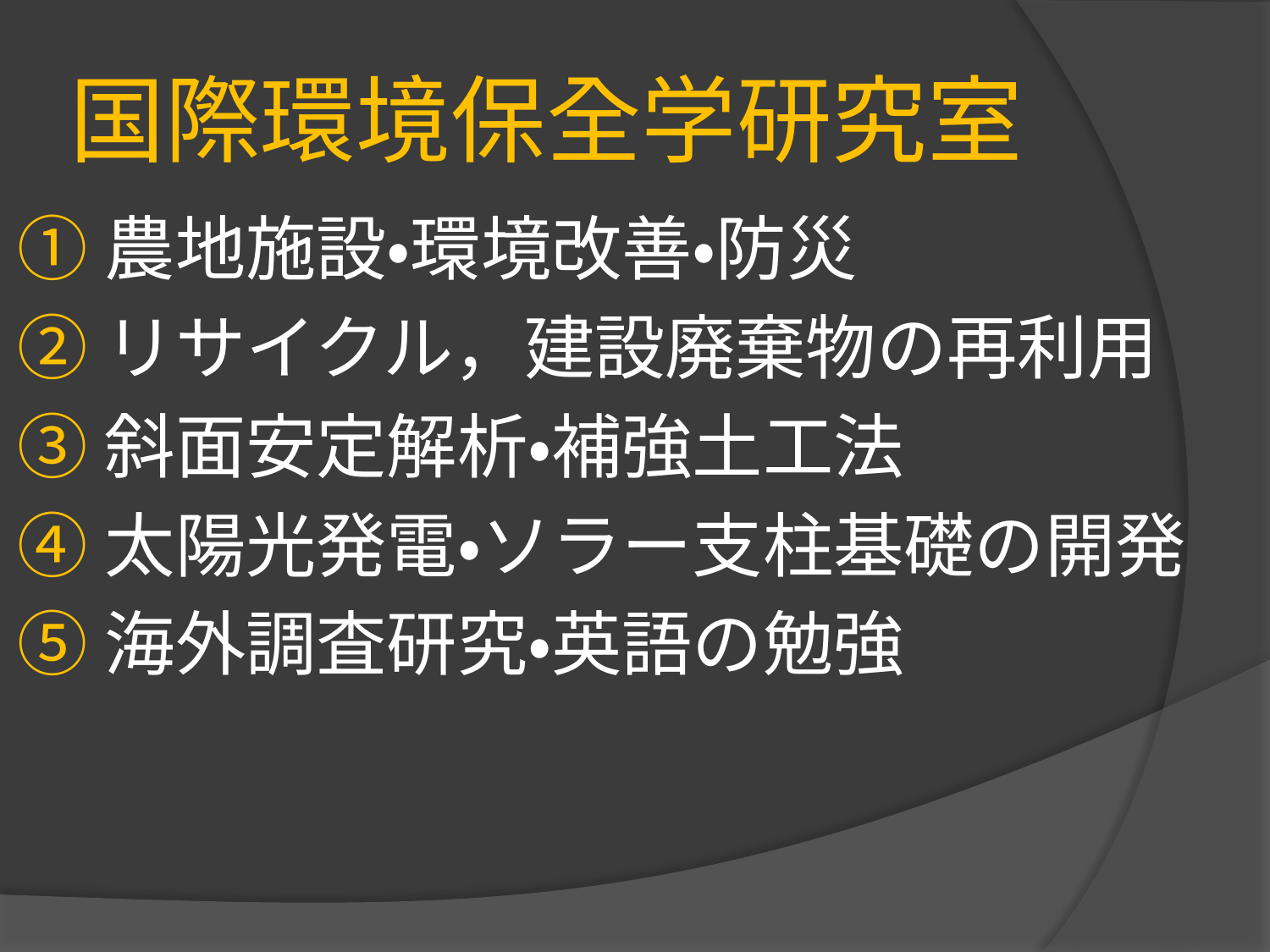

# 国際環境保全学研究室
①農地施設・環境改善・防災
②リサイクル，建設廃棄物の再利用
③斜面安定解析・補強土工法
④太陽光発電・ソラー支柱基礎の開発
⑤海外調査研究・英語の勉強